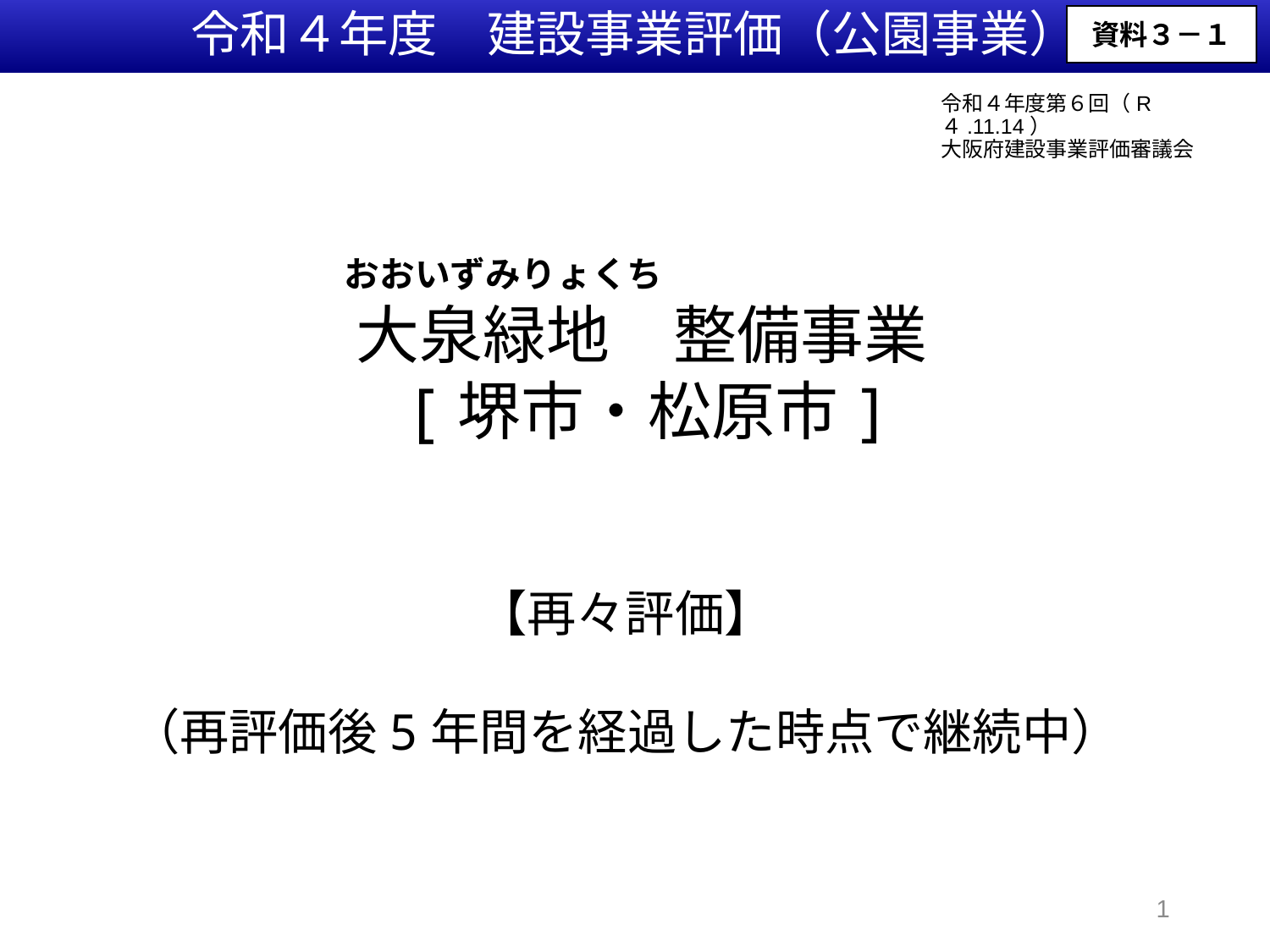

令和４年度　建設事業評価（公園事業）
資料３－１
令和４年度第６回（R４.11.14）
大阪府建設事業評価審議会
　　　　　おおいずみりょくち
　大泉緑地　整備事業
  [堺市・松原市]
【再々評価】

（再評価後5年間を経過した時点で継続中）
1